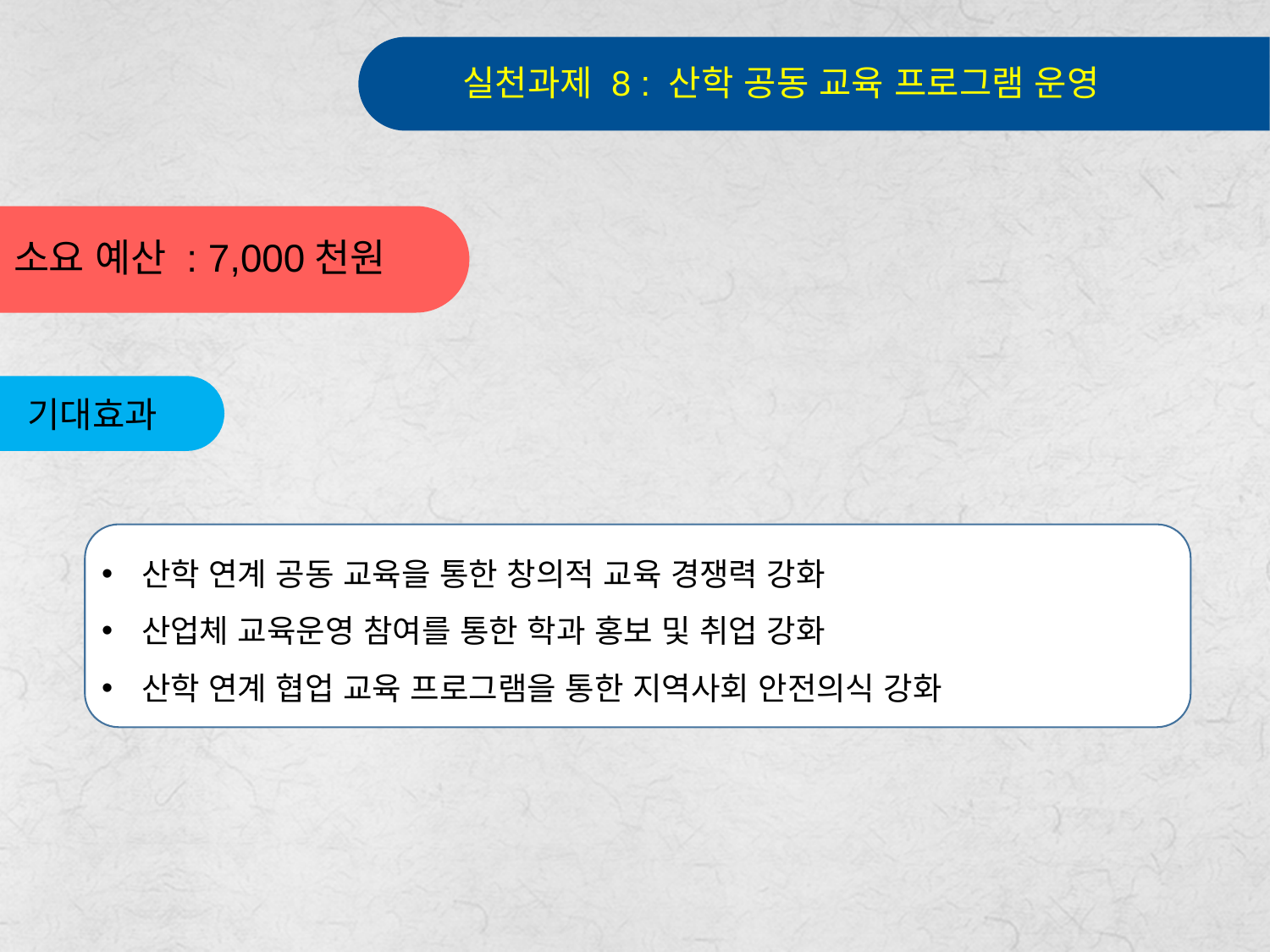

실천과제 8 : 산학 공동 교육 프로그램 운영

소요 예산 : 7,000천원

기대효과

산학 연계 공동 교육을 통한 창의적 교육 경쟁력 강화
산업체 교육운영 참여를 통한 학과 홍보 및 취업 강화
산학 연계 협업 교육 프로그램을 통한 지역사회 안전의식 강화